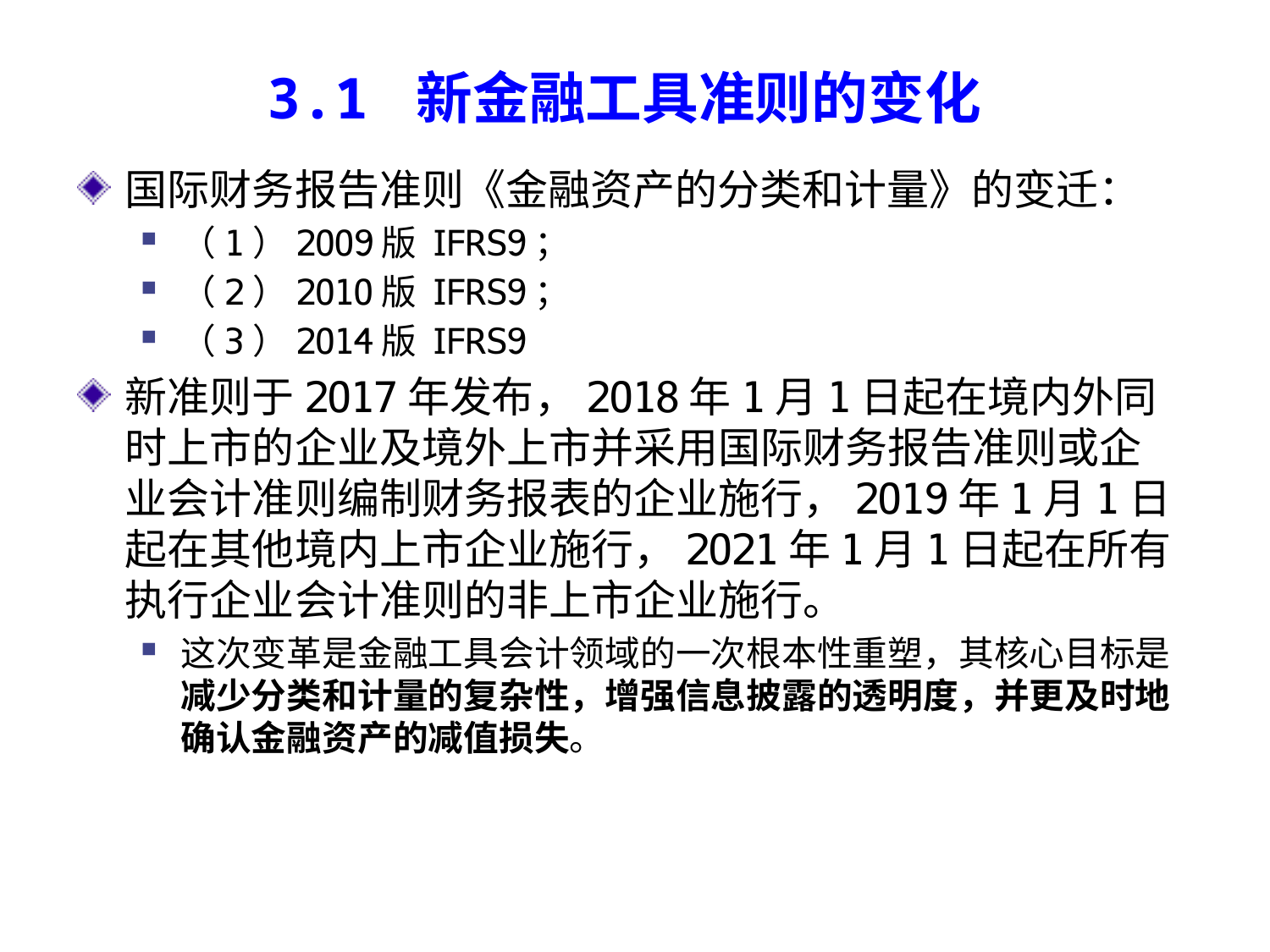

# 3.1 新金融工具准则的变化
国际财务报告准则《金融资产的分类和计量》的变迁：
（1）2009版 IFRS9；
（2）2010版 IFRS9；
（3）2014版 IFRS9
新准则于2017年发布，2018年1月1日起在境内外同时上市的企业及境外上市并采用国际财务报告准则或企业会计准则编制财务报表的企业施行，2019年1月1日起在其他境内上市企业施行，2021年1月1日起在所有执行企业会计准则的非上市企业施行。
这次变革是金融工具会计领域的一次根本性重塑，其核心目标是减少分类和计量的复杂性，增强信息披露的透明度，并更及时地确认金融资产的减值损失。